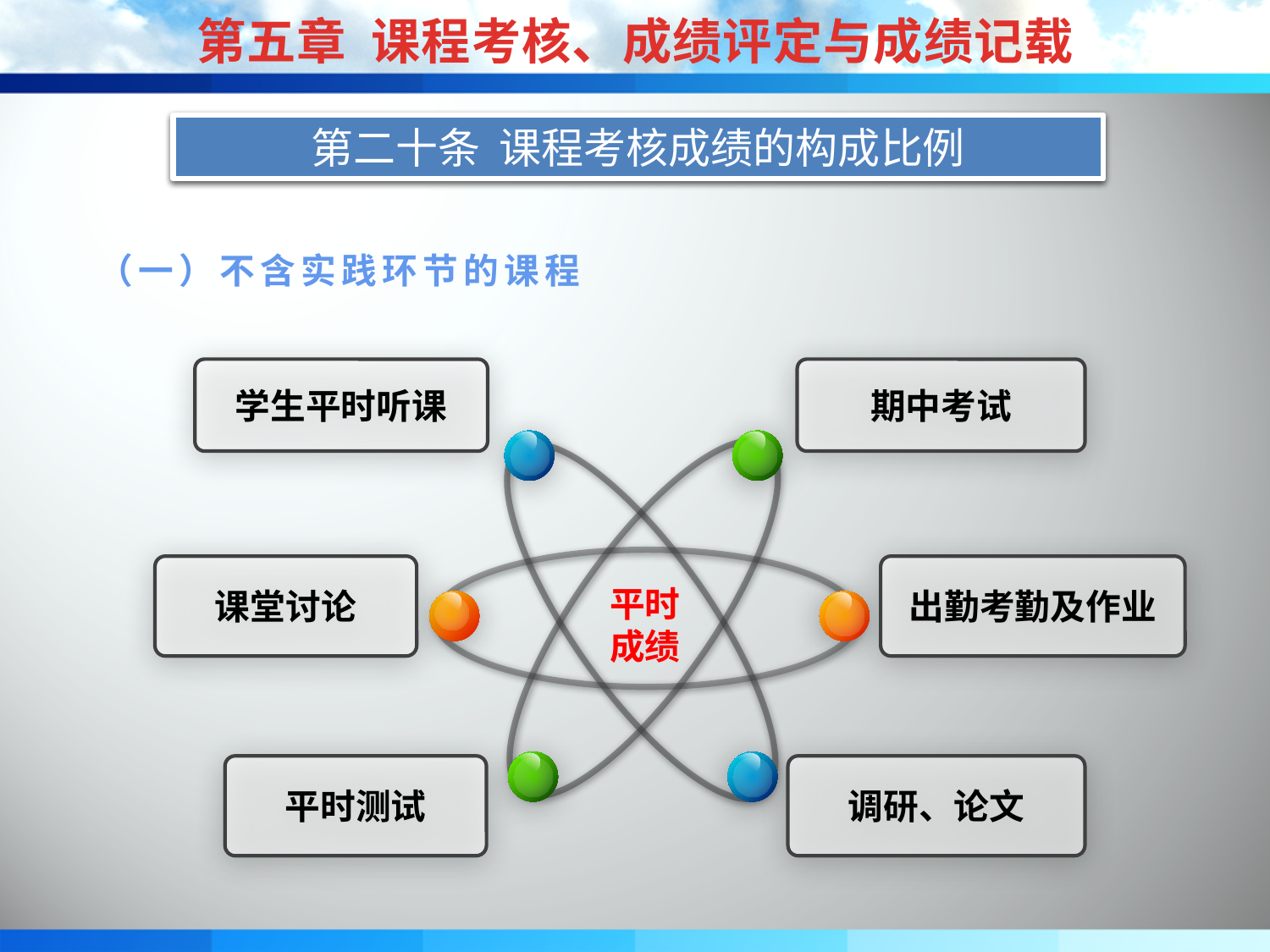

第五章  课程考核、成绩评定与成绩记载
第十九条  课程考核方式与考核成绩的记分办法
第二十条  课程考核成绩的构成比例
（一）不含实践环节的课程
学生平时听课
期中考试

课堂讨论
出勤考勤及作业
平时
成绩

平时测试
调研、论文